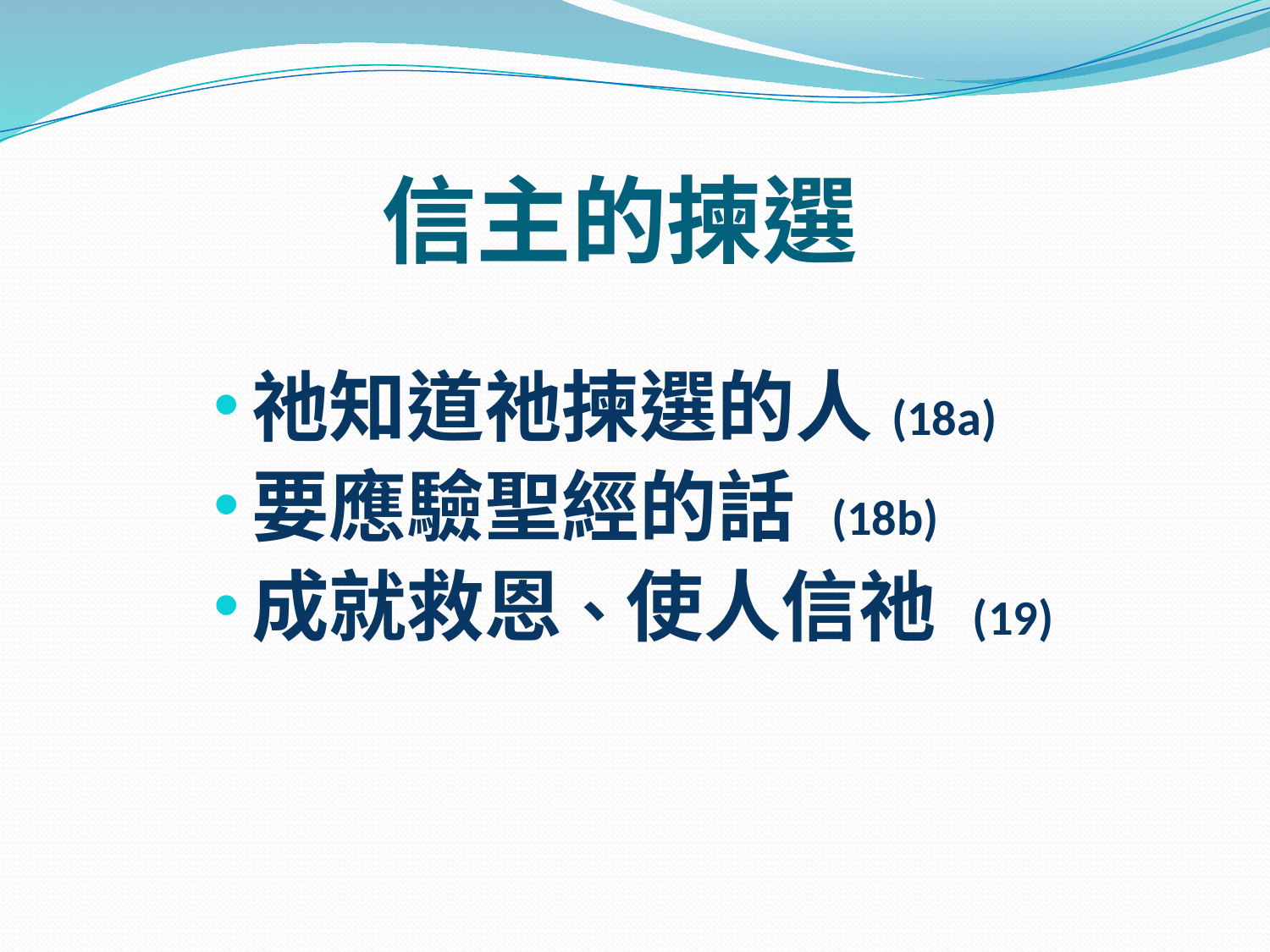

# 信主的揀選
祂知道祂揀選的人(18a)
要應驗聖經的話 (18b)
成就救恩、使人信祂 (19)